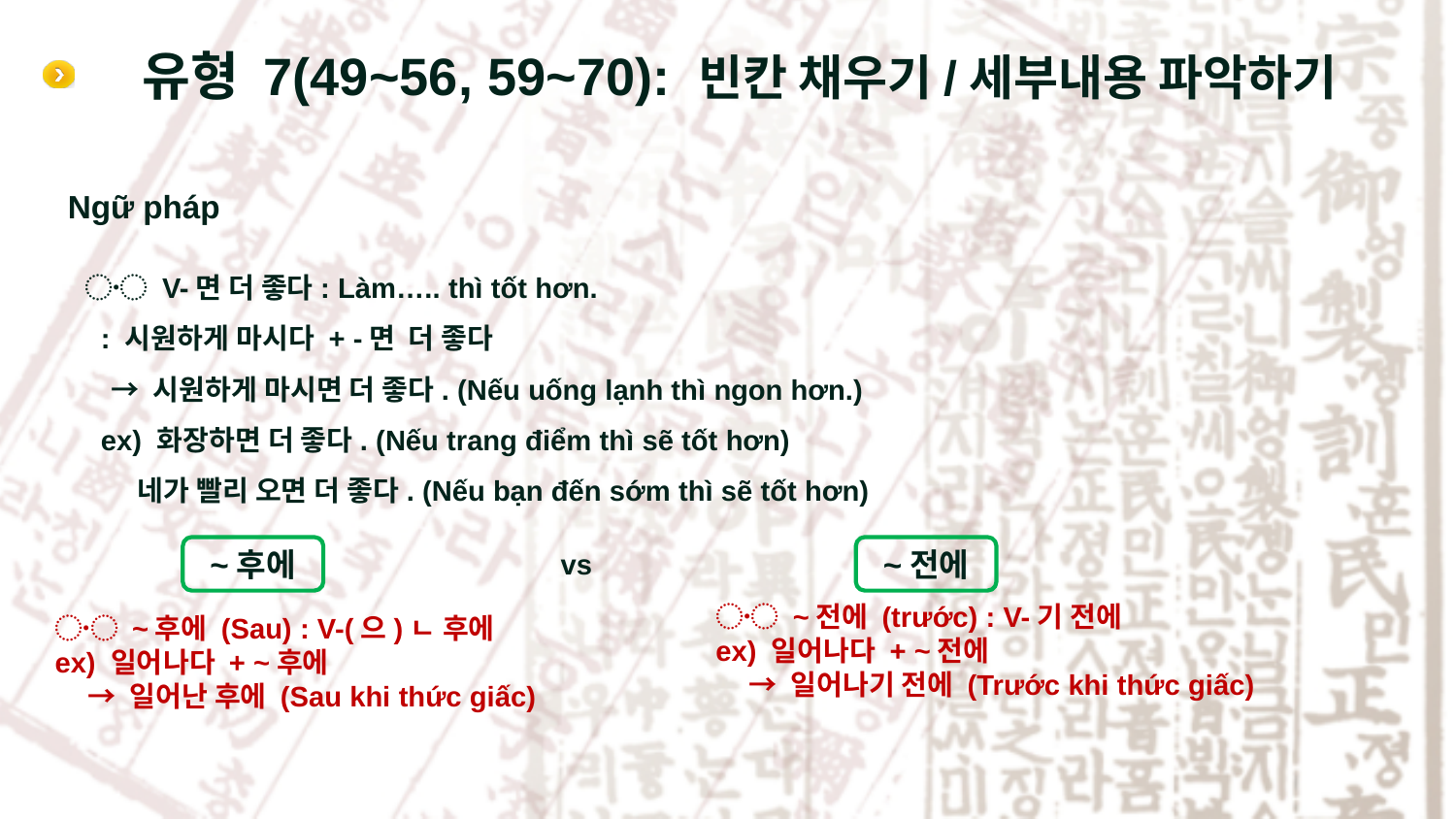

# 유형 7(49~56, 59~70): 빈칸 채우기/세부내용 파악하기
Ngữ pháp
〮 V-면 더 좋다: Làm….. thì tốt hơn.
  : 시원하게 마시다 + -면  더 좋다
    → 시원하게 마시면 더 좋다. (Nếu uống lạnh thì ngon hơn.)
  ex) 화장하면 더 좋다. (Nếu trang điểm thì sẽ tốt hơn)
       네가 빨리 오면 더 좋다. (Nếu bạn đến sớm thì sẽ tốt hơn)
~후에

~전에

vs
〮 ~전에 (trước) : V-기 전에
ex) 일어나다 + ~전에
     → 일어나기 전에 (Trước khi thức giấc)
〮 ~후에 (Sau) : V-(으)ㄴ 후에
ex) 일어나다 + ~후에
     → 일어난 후에 (Sau khi thức giấc)